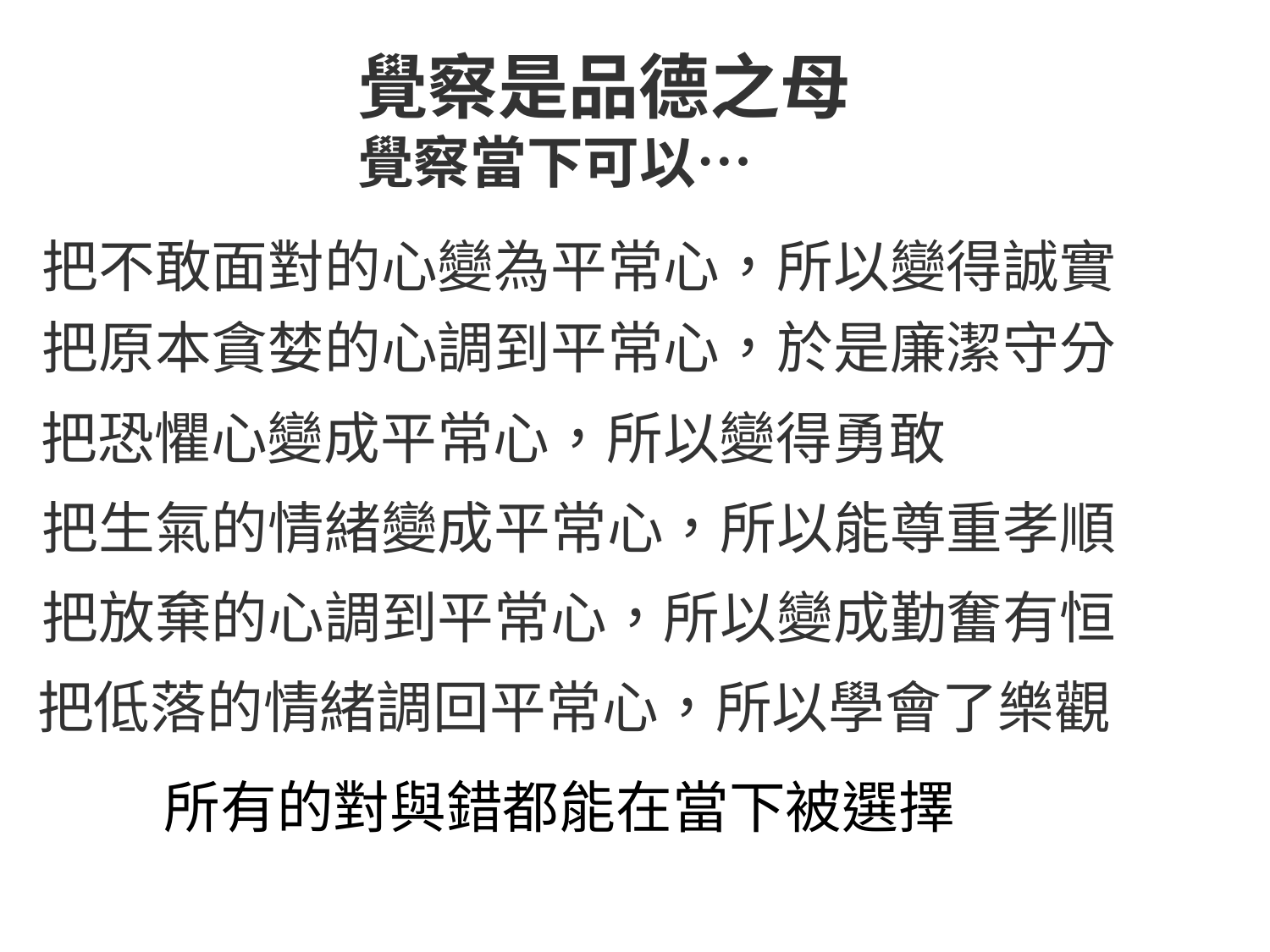

覺察是品德之母
覺察當下可以…
把不敢面對的心變為平常心，所以變得誠實
把原本貪婪的心調到平常心，於是廉潔守分
把恐懼心變成平常心，所以變得勇敢
把生氣的情緒變成平常心，所以能尊重孝順
把放棄的心調到平常心，所以變成勤奮有恒
把低落的情緒調回平常心，所以學會了樂觀
所有的對與錯都能在當下被選擇